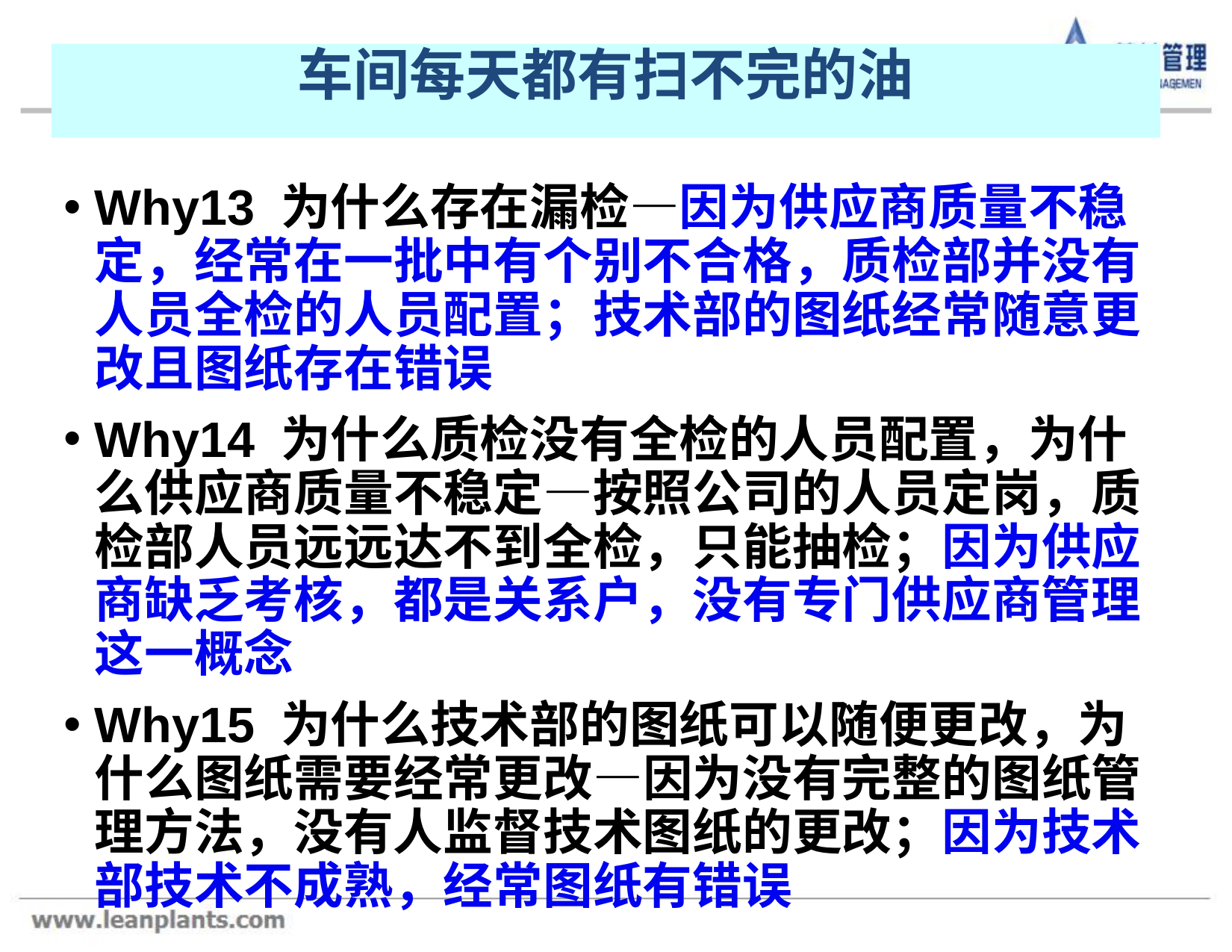

车间每天都有扫不完的油
Why13 为什么存在漏检—因为供应商质量不稳定，经常在一批中有个别不合格，质检部并没有人员全检的人员配置；技术部的图纸经常随意更改且图纸存在错误
Why14 为什么质检没有全检的人员配置，为什么供应商质量不稳定—按照公司的人员定岗，质检部人员远远达不到全检，只能抽检；因为供应商缺乏考核，都是关系户，没有专门供应商管理这一概念
Why15 为什么技术部的图纸可以随便更改，为什么图纸需要经常更改—因为没有完整的图纸管理方法，没有人监督技术图纸的更改；因为技术部技术不成熟，经常图纸有错误